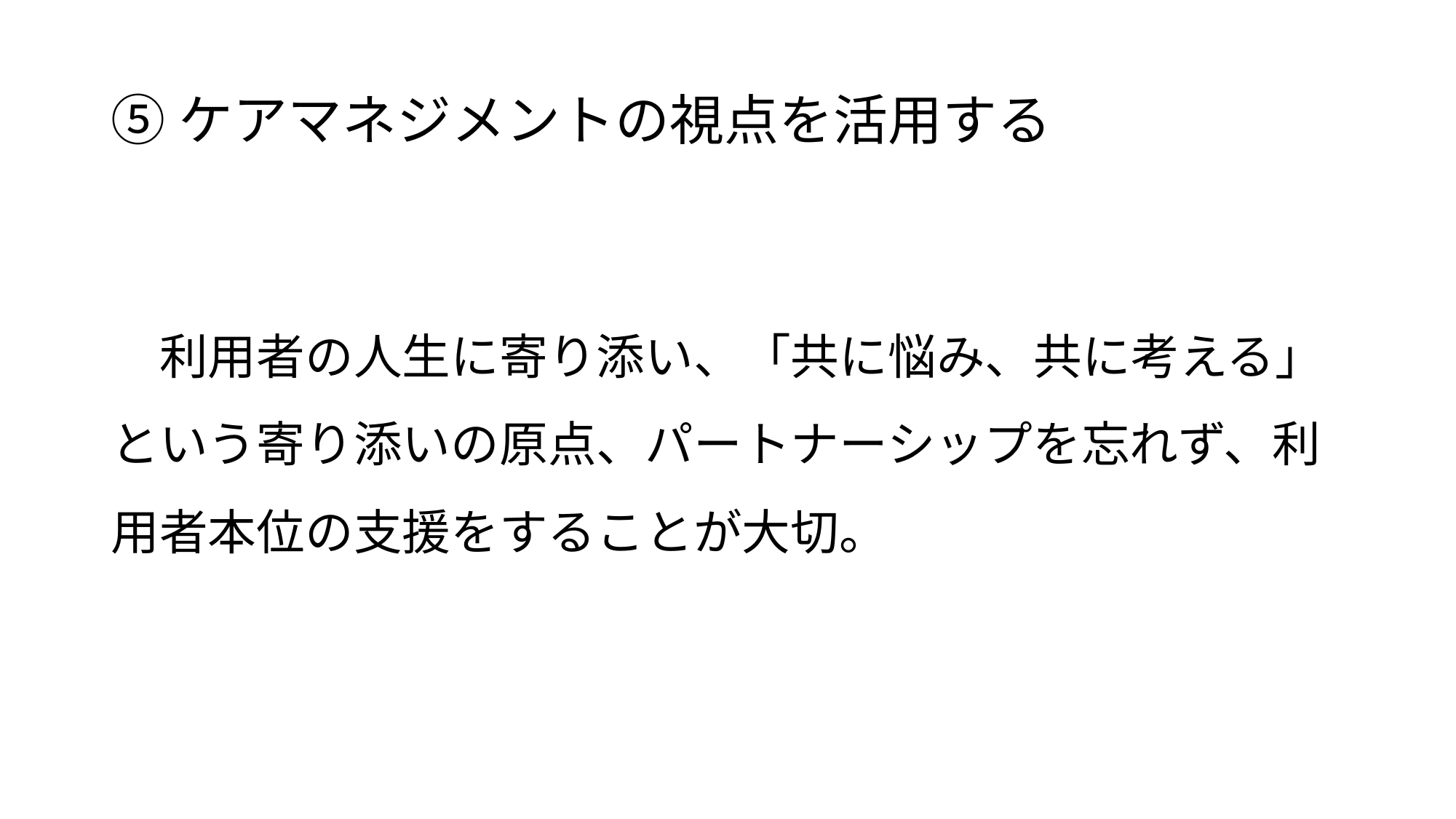

# ⑤ケアマネジメントの視点を活用する

　利用者の人生に寄り添い、「共に悩み、共に考える」という寄り添いの原点、パートナーシップを忘れず、利用者本位の支援をすることが大切。